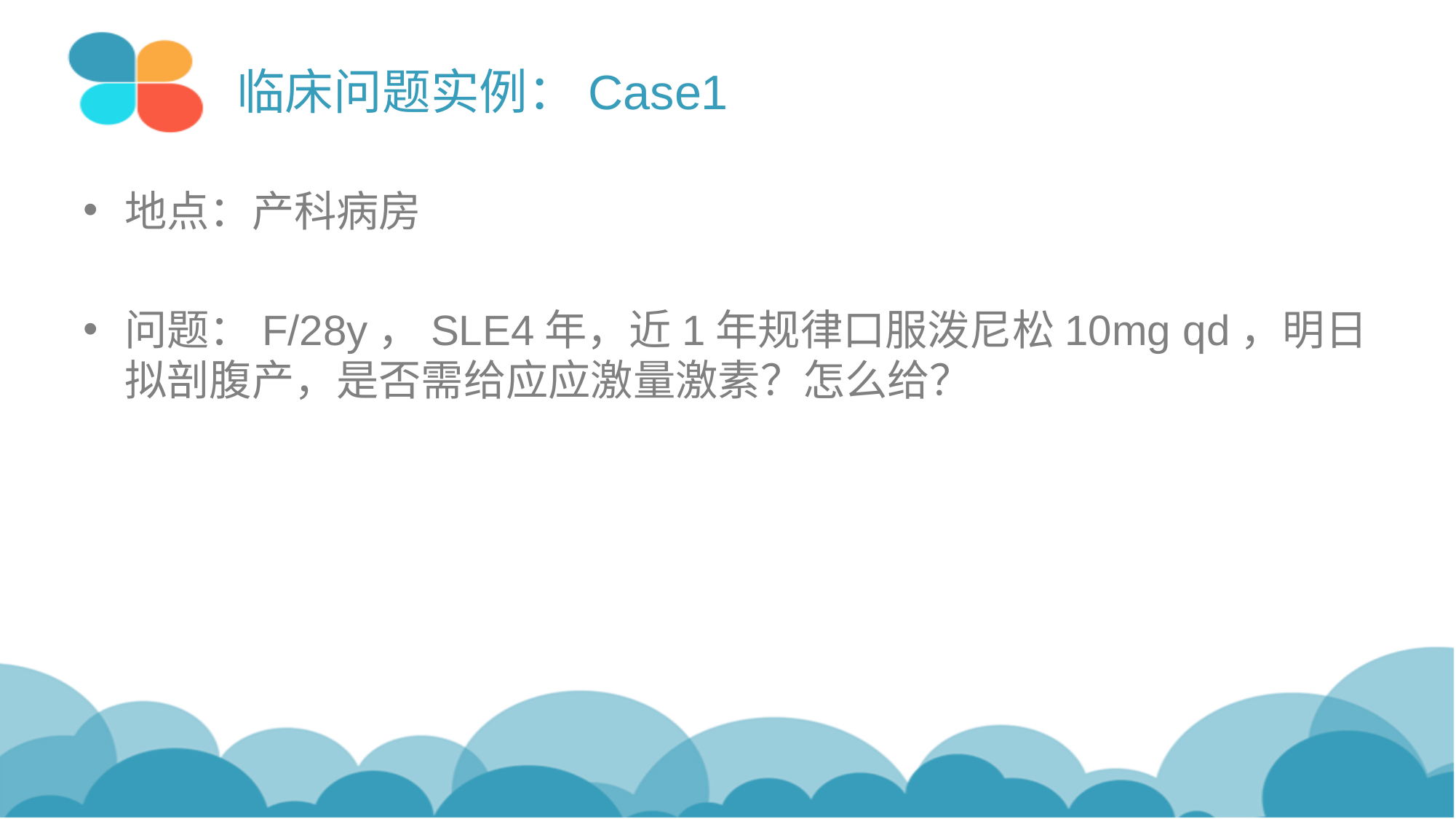

# 临床问题实例：Case1
地点：产科病房

问题：F/28y，SLE4年，近1年规律口服泼尼松10mg qd，明日拟剖腹产，是否需给应应激量激素？怎么给？